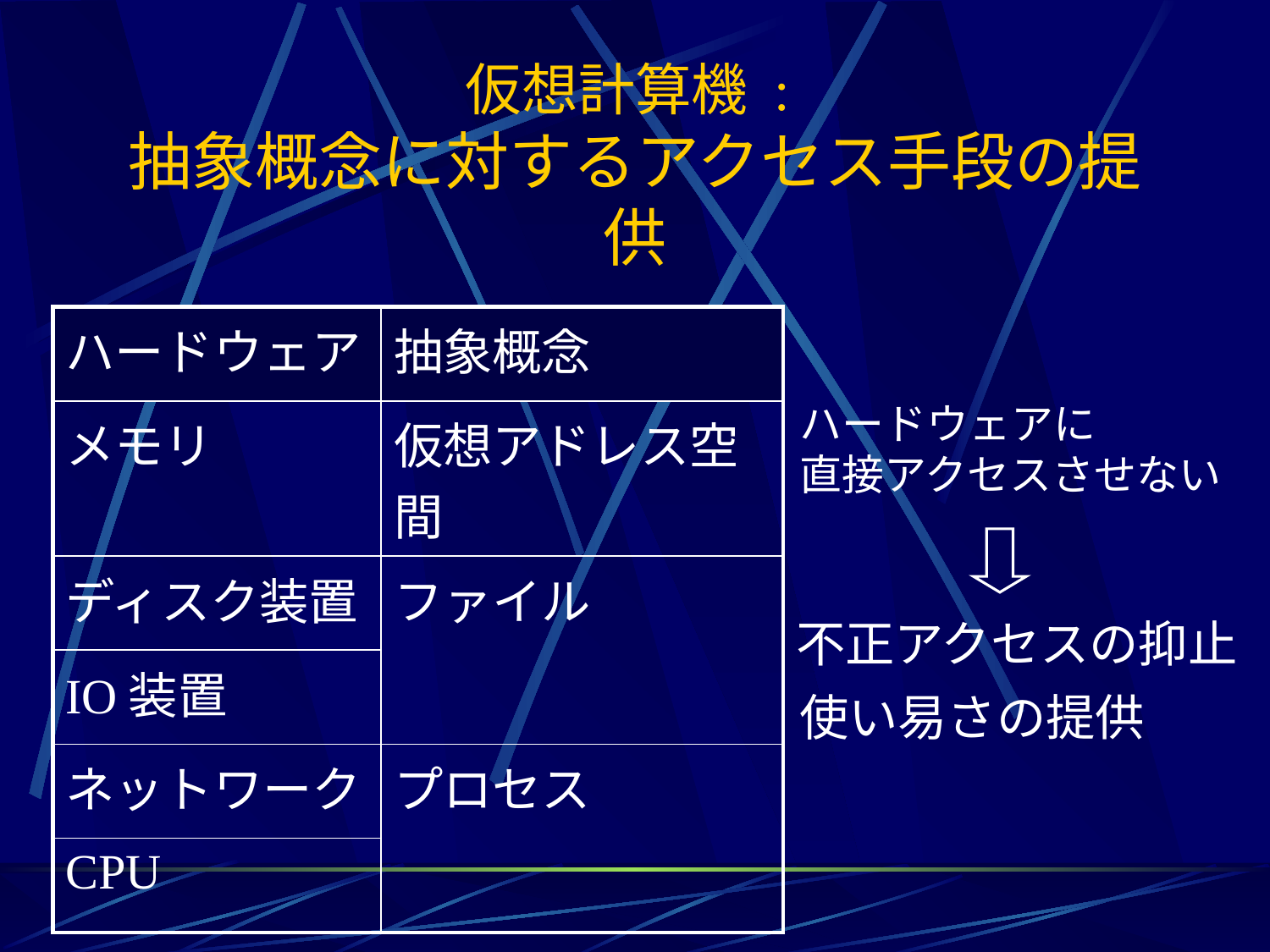

# 仮想計算機 : 抽象概念に対するアクセス手段の提供
| ハードウェア | 抽象概念 |
| --- | --- |
| メモリ | 仮想アドレス空間 |
| ディスク装置 | ファイル |
| IO装置 |  |
| ネットワーク | プロセス |
| CPU |  |
ハードウェアに
直接アクセスさせない

不正アクセスの抑止
使い易さの提供